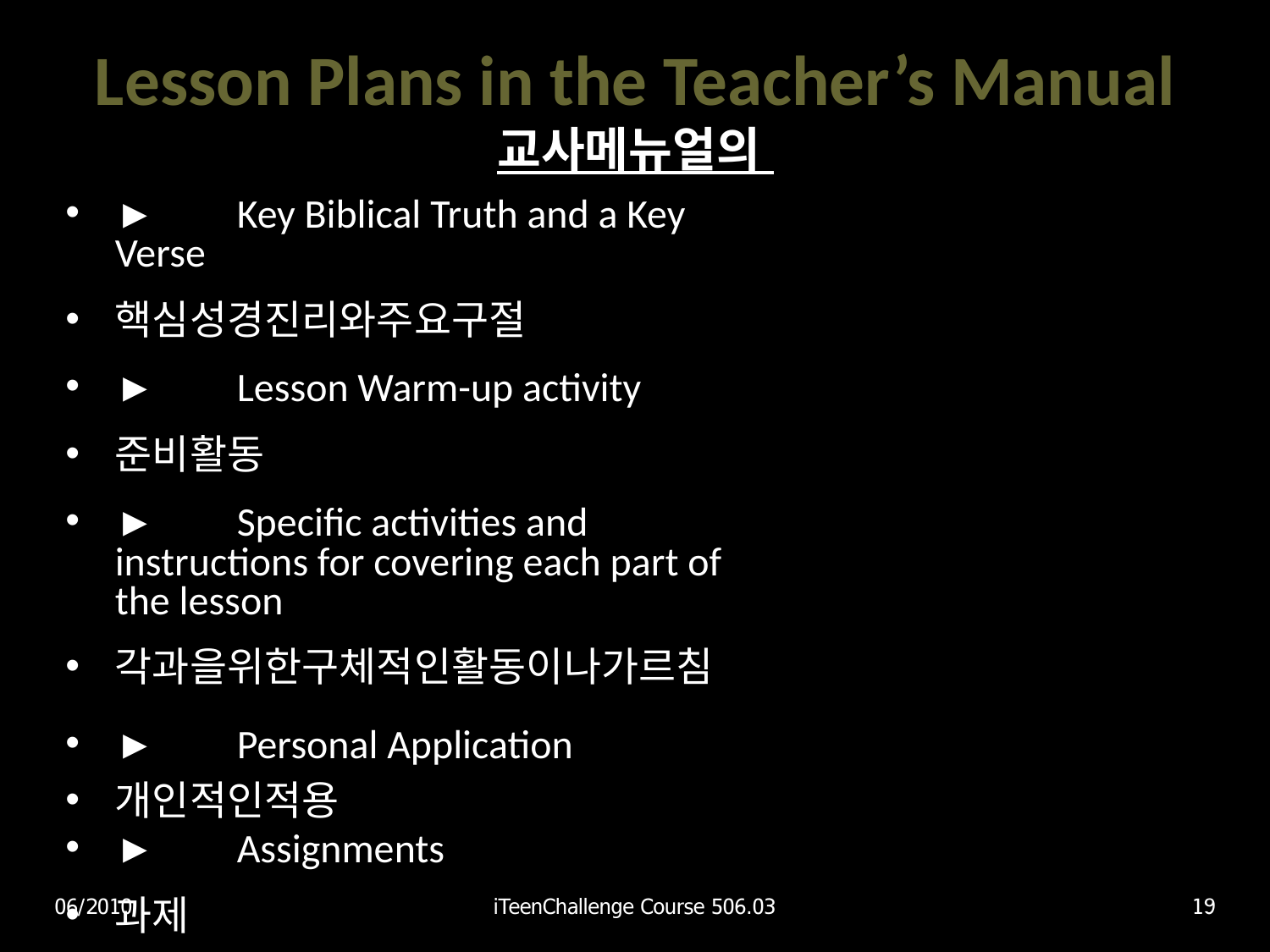

# Lesson Plans in the Teacher’s Manual 교사메뉴얼의
►	Key Biblical Truth and a Key Verse
핵심성경진리와주요구절
►	Lesson Warm-up activity
준비활동
►	Specific activities and instructions for covering each part of the lesson
각과을위한구체적인활동이나가르침
►	Personal Application
개인적인적용
►	Assignments
과제

06/2010
iTeenChallenge Course 506.03
19